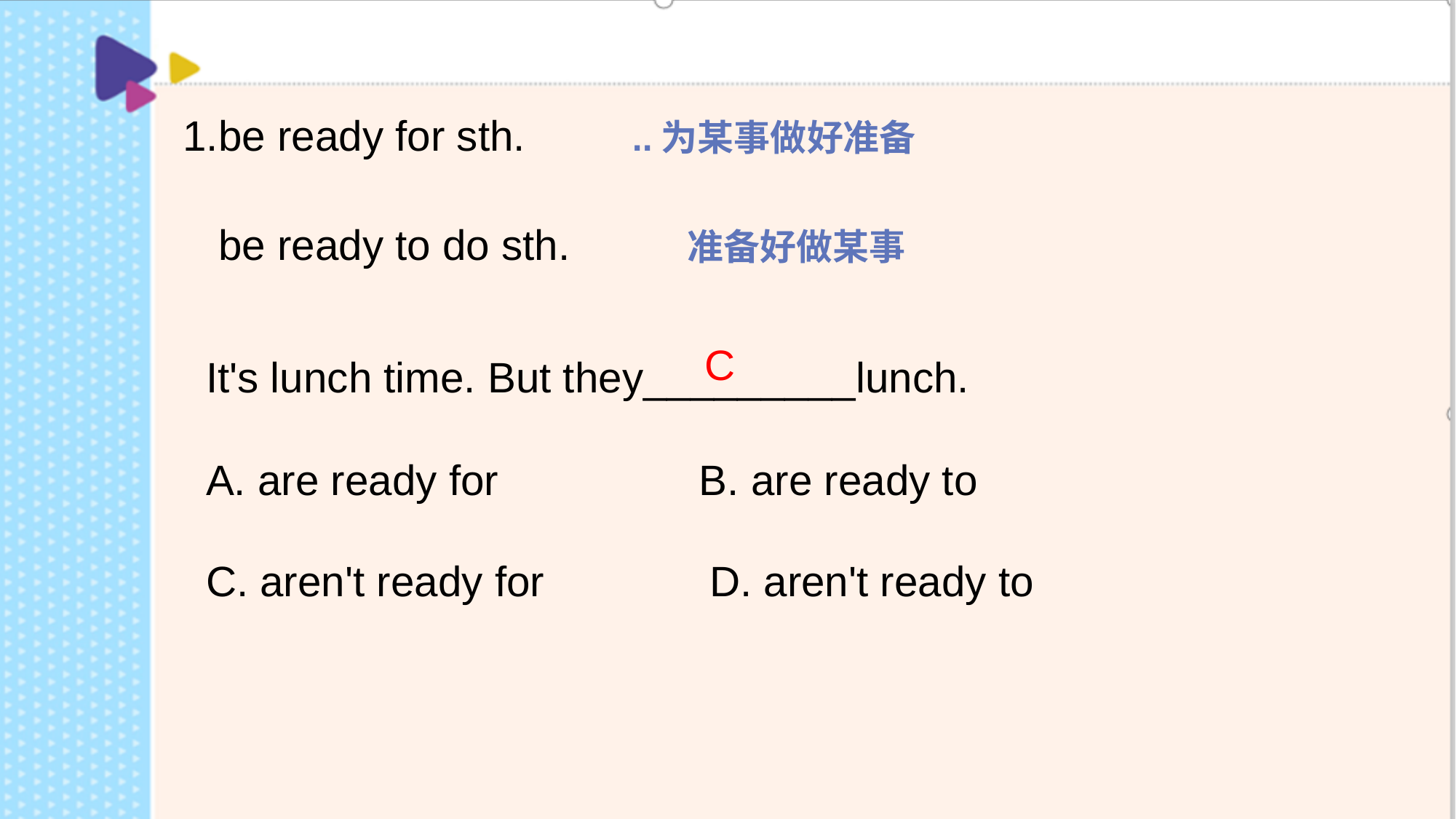

1.be ready for sth.         ..为某事做好准备
   be ready to do sth.         准备好做某事
It's lunch time. But they_________lunch.
A. are ready for                 B. are ready to
C. aren't ready for              D. aren't ready to
C